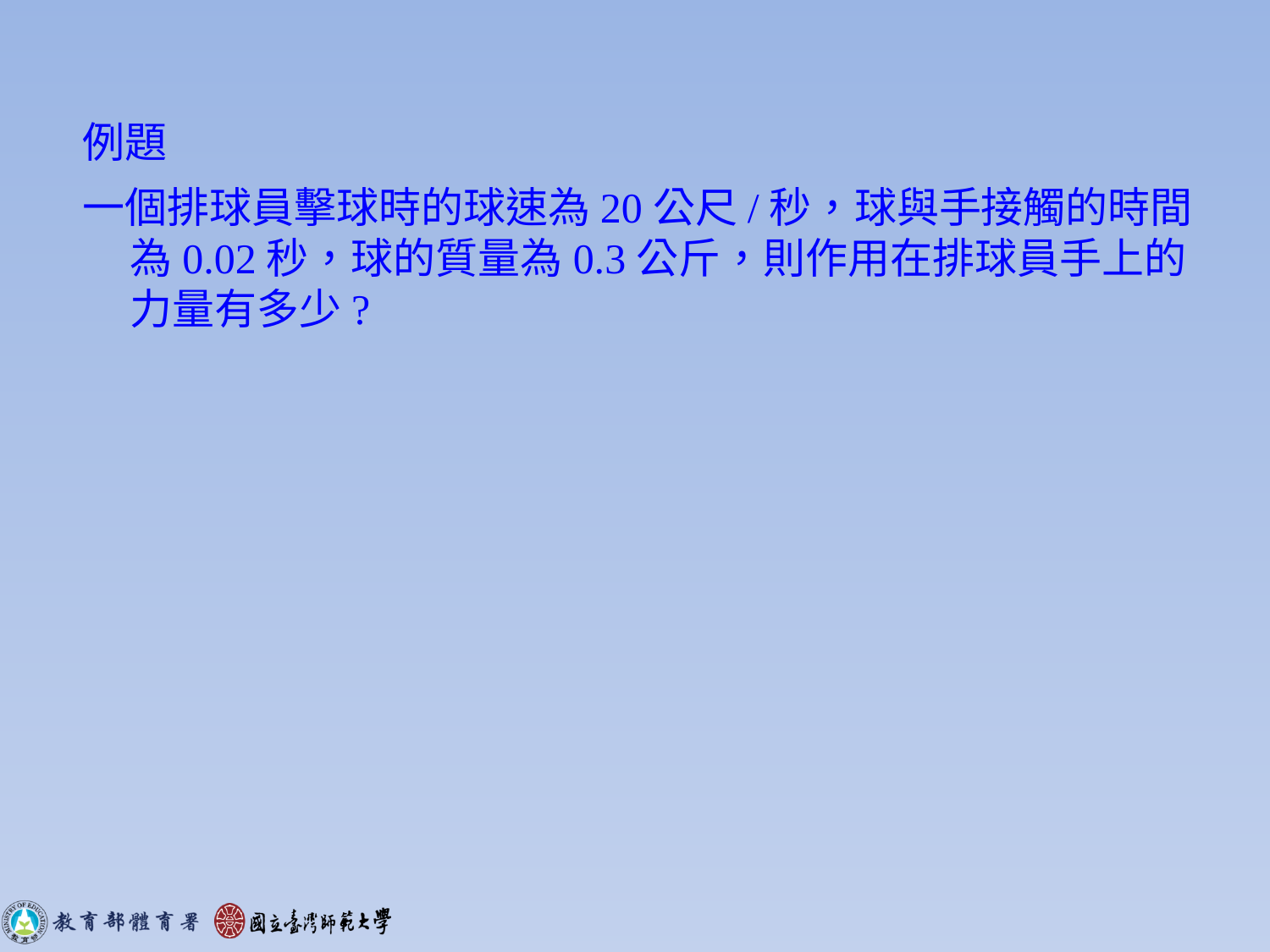

例題
一個排球員擊球時的球速為20公尺/秒，球與手接觸的時間為0.02秒，球的質量為0.3公斤，則作用在排球員手上的力量有多少?